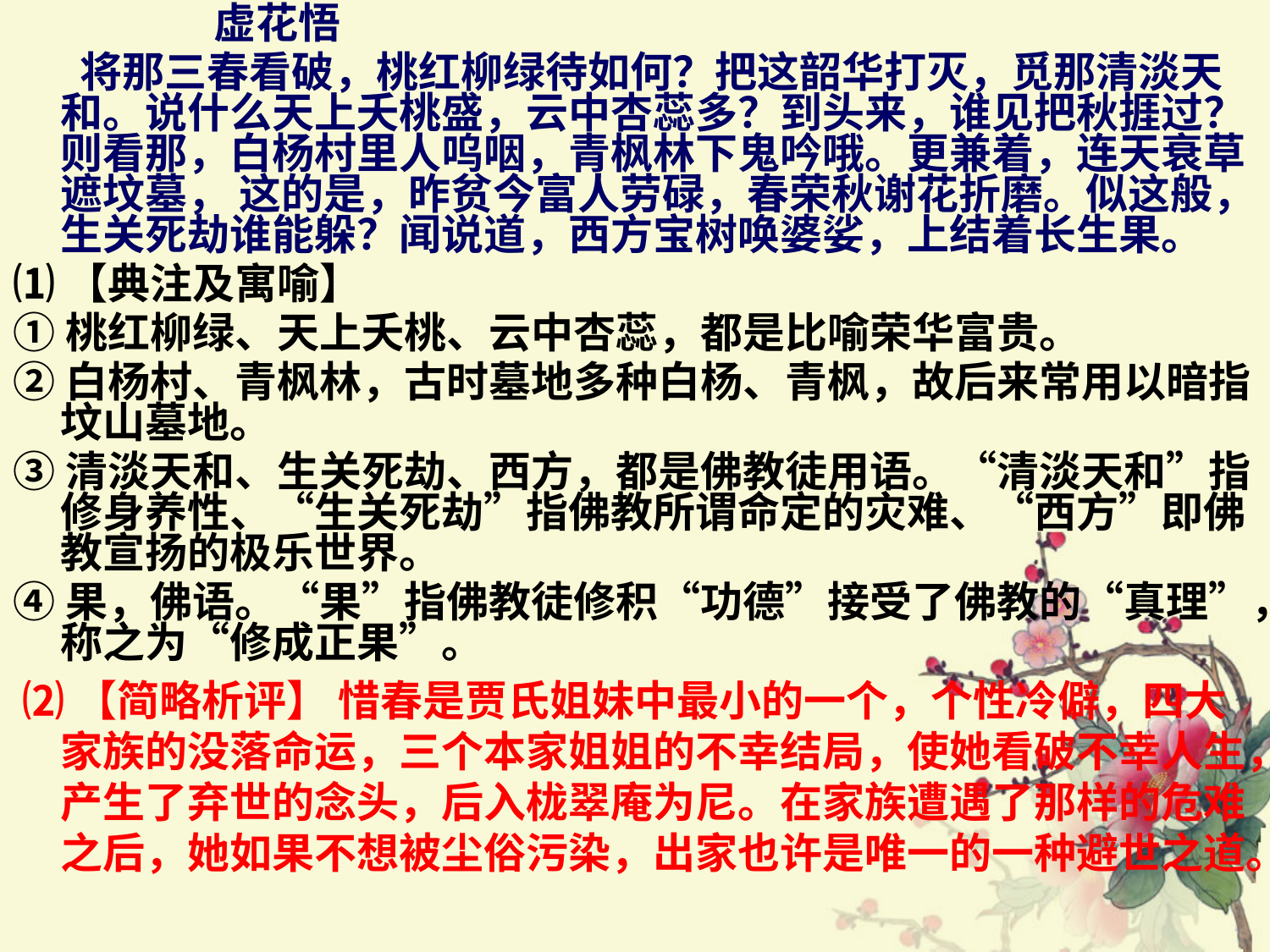

虚花悟
      将那三春看破，桃红柳绿待如何？把这韶华打灭，觅那清淡天和。说什么天上夭桃盛，云中杏蕊多？到头来，谁见把秋捱过？ 则看那，白杨村里人呜咽，青枫林下鬼吟哦。更兼着，连天衰草遮坟墓， 这的是，昨贫今富人劳碌，春荣秋谢花折磨。似这般，生关死劫谁能躲？闻说道，西方宝树唤婆娑，上结着长生果。
⑴【典注及寓喻】
①桃红柳绿、天上夭桃、云中杏蕊，都是比喻荣华富贵。
②白杨村、青枫林，古时墓地多种白杨、青枫，故后来常用以暗指坟山墓地。
③清淡天和、生关死劫、西方，都是佛教徒用语。“清淡天和”指修身养性、“生关死劫”指佛教所谓命定的灾难、“西方”即佛教宣扬的极乐世界。
④果，佛语。“果”指佛教徒修积“功德”接受了佛教的“真理”，称之为“修成正果”。
 ⑵【简略析评】 惜春是贾氏姐妹中最小的一个，个性冷僻，四大家族的没落命运，三个本家姐姐的不幸结局，使她看破不幸人生，产生了弃世的念头，后入栊翠庵为尼。在家族遭遇了那样的危难之后，她如果不想被尘俗污染，出家也许是唯一的一种避世之道。